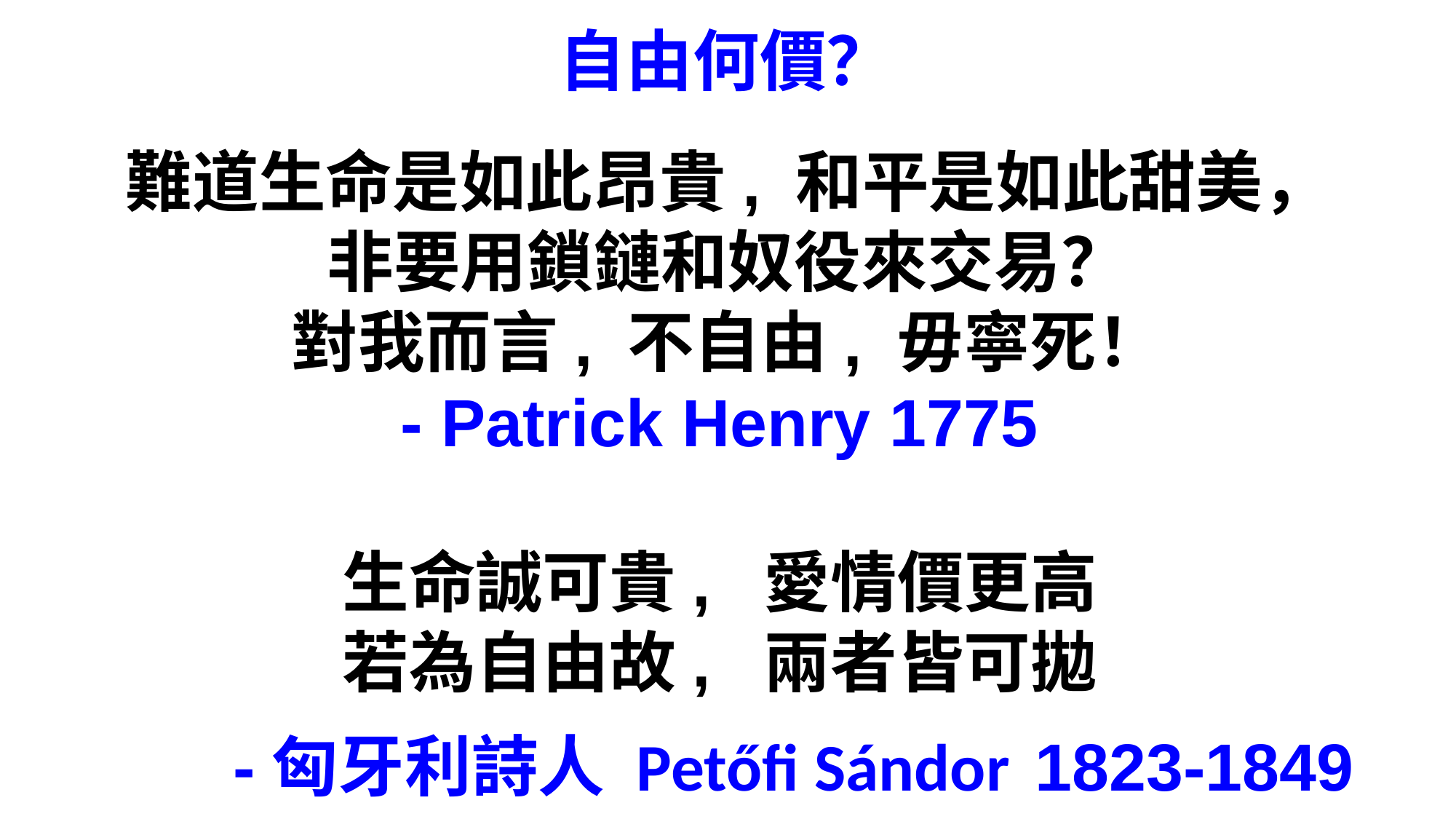

自由何價？
難道生命是如此昂貴, 和平是如此甜美，
非要用鎖鏈和奴役來交易？
對我而言, 不自由, 毋寧死！
                     - Patrick Henry 1775

生命誠可貴,  愛情價更高
若為自由故,  兩者皆可拋
            -匈牙利詩人 Petőfi Sándor 1823-1849